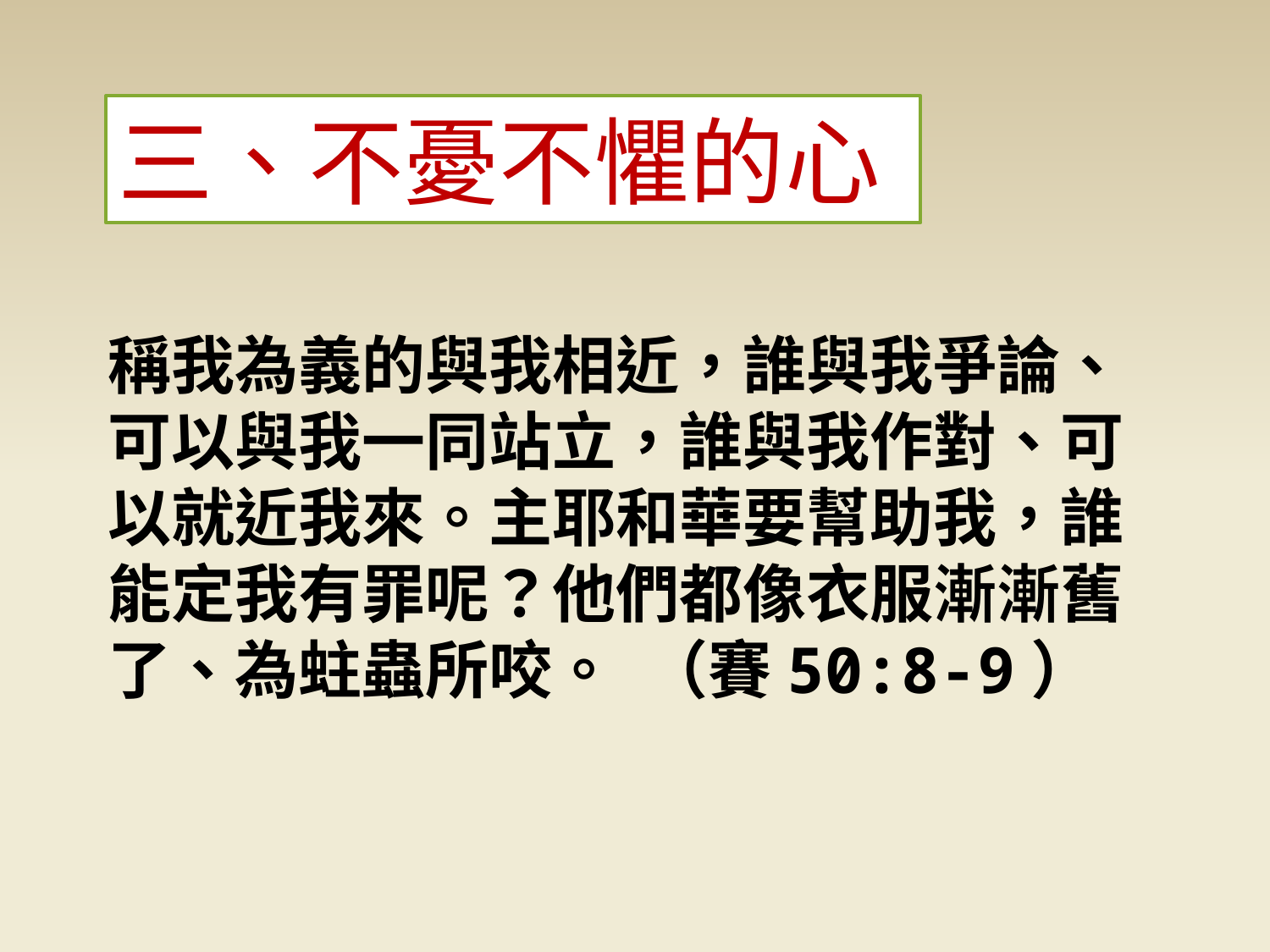

三、不憂不懼的心
稱我為義的與我相近，誰與我爭論、可以與我一同站立，誰與我作對、可以就近我來。主耶和華要幫助我，誰能定我有罪呢？他們都像衣服漸漸舊了、為蛀蟲所咬。  （賽50:8-9）